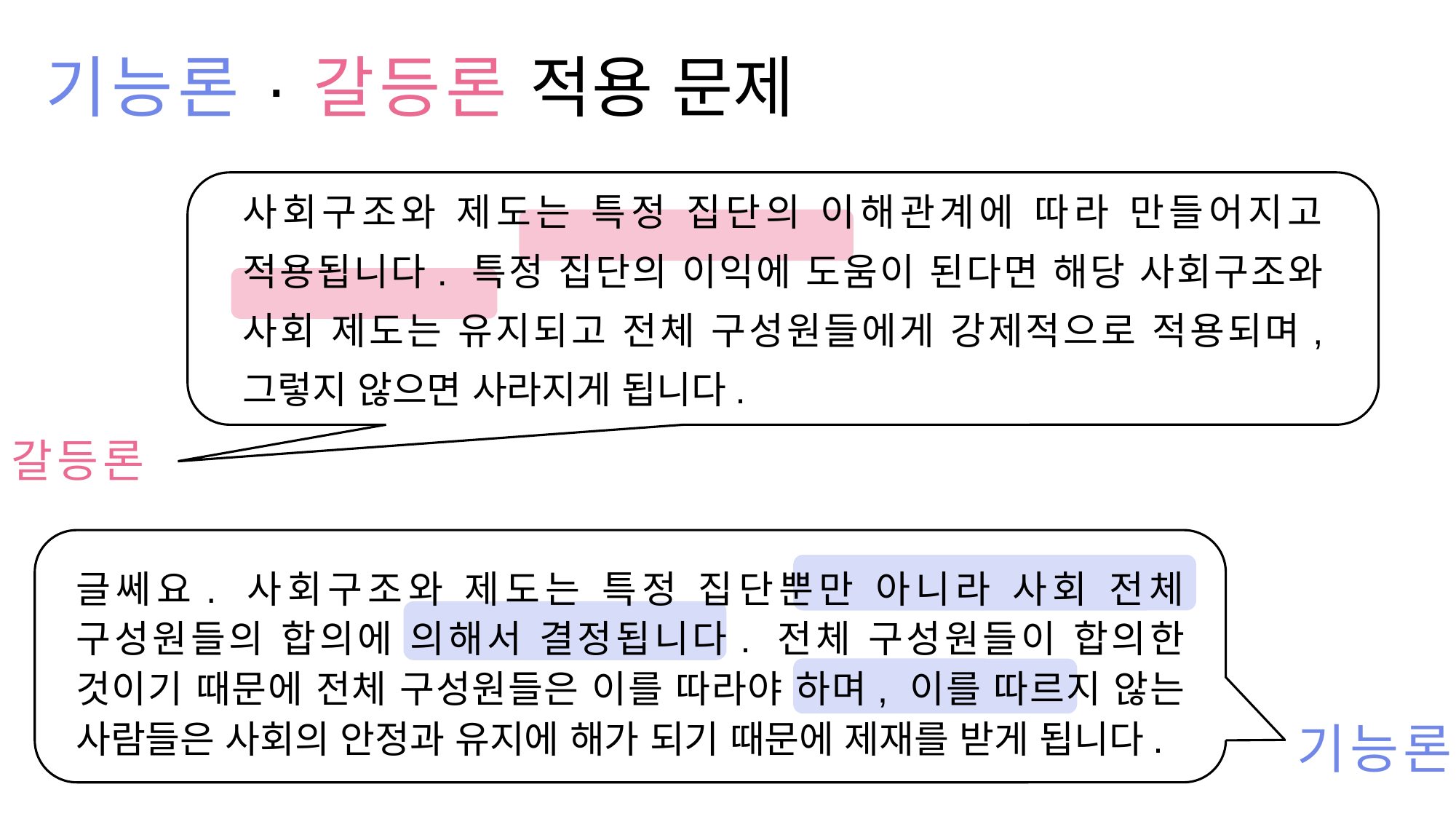

# 기능론 ∙ 갈등론 적용 문제

사회구조와 제도는 특정 집단의 이해관계에 따라 만들어지고 적용됩니다. 특정 집단의 이익에 도움이 된다면 해당 사회구조와 사회 제도는 유지되고 전체 구성원들에게 강제적으로 적용되며, 그렇지 않으면 사라지게 됩니다.

갈등론
갑

글쎄요. 사회구조와 제도는 특정 집단뿐만 아니라 사회 전체 구성원들의 합의에 의해서 결정됩니다. 전체 구성원들이 합의한 것이기 때문에 전체 구성원들은 이를 따라야 하며, 이를 따르지 않는 사람들은 사회의 안정과 유지에 해가 되기 때문에 제재를 받게 됩니다.

기능론
을